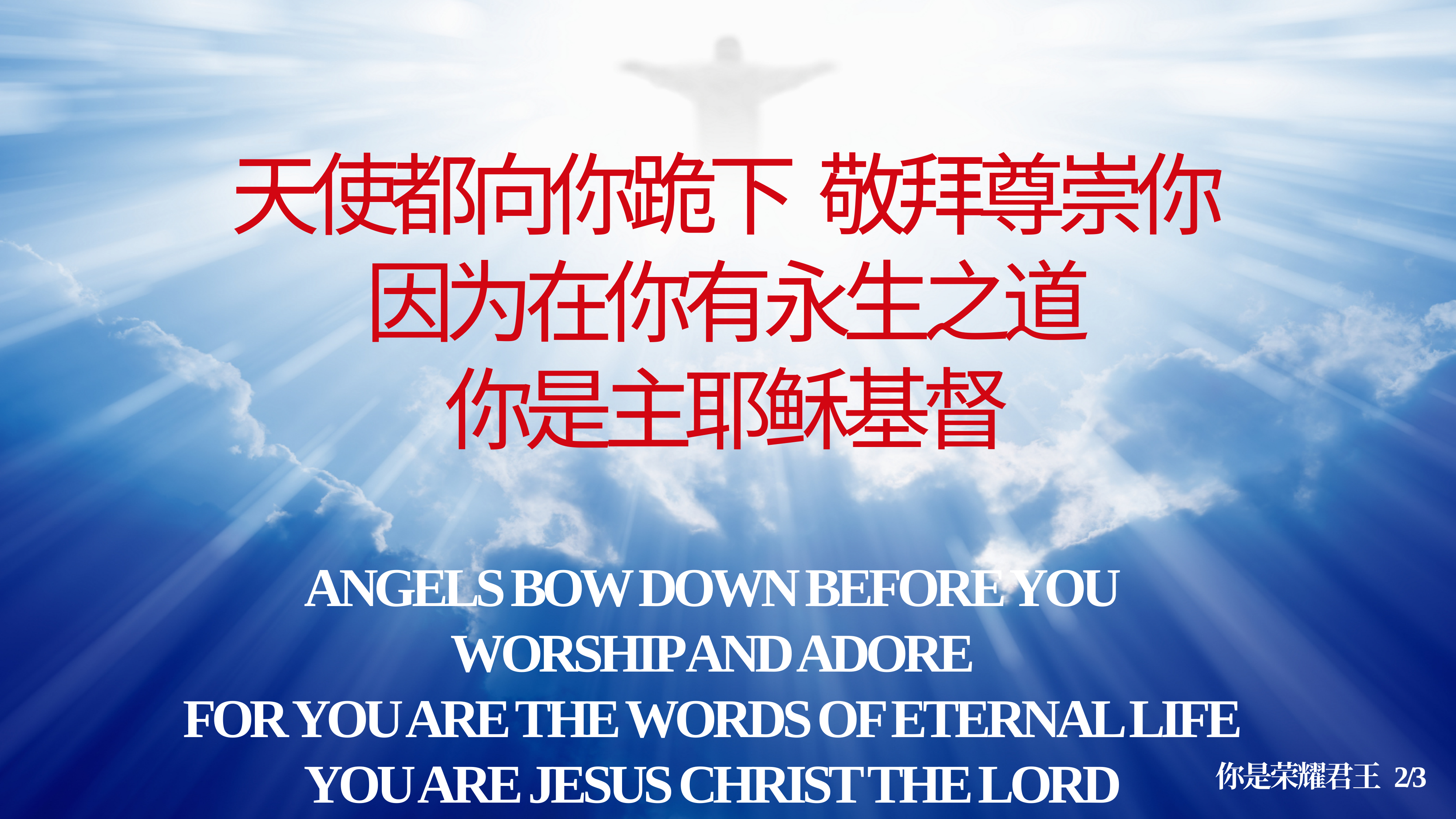

# 天使都向你跪下   敬拜尊崇你
因为在你有永生之道
你是主耶稣基督
Angels bow down before You
Worship and adore
For You are the words of eternal life
You are Jesus Christ the Lord
你是荣耀君王 2/3